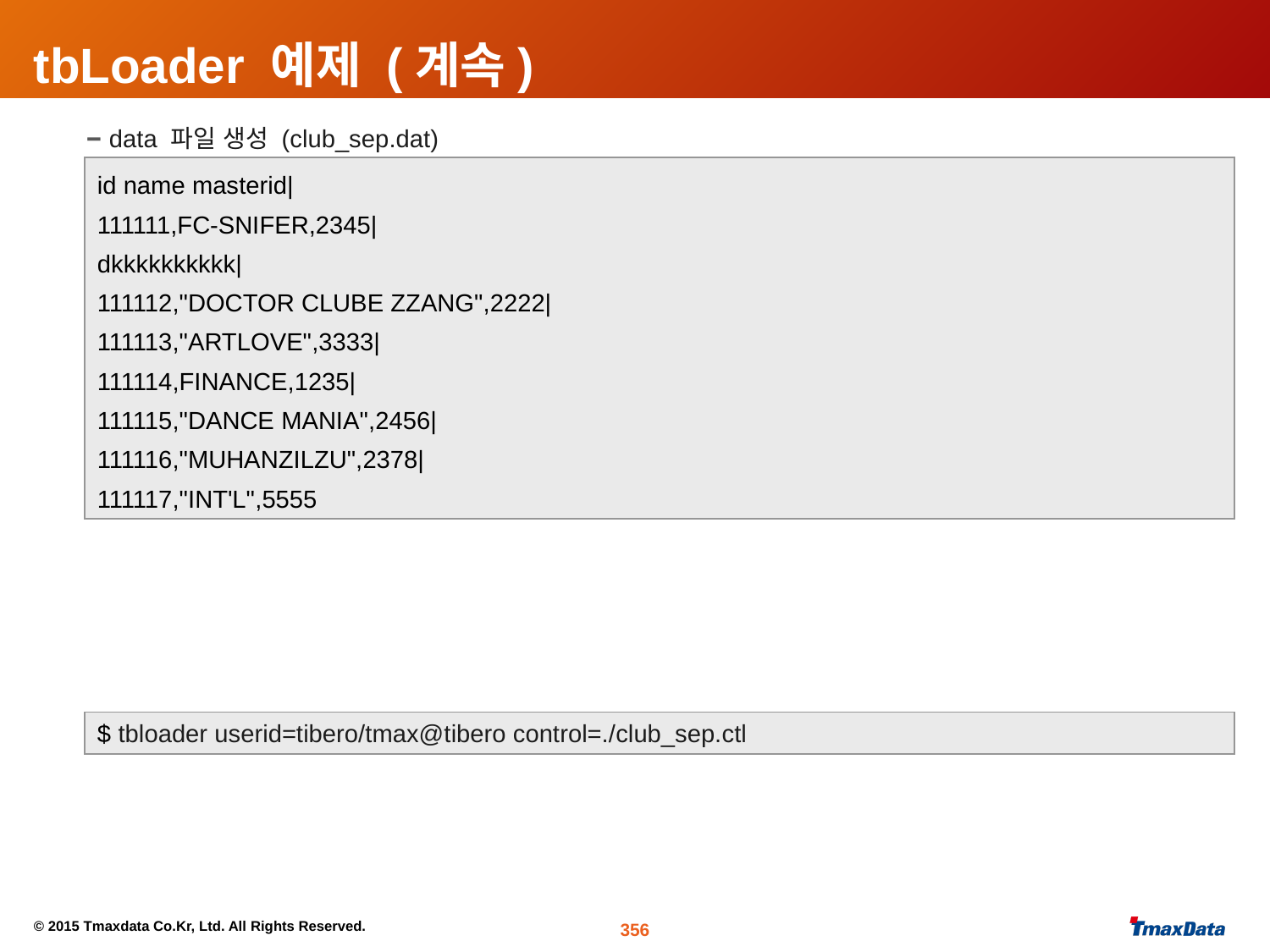

# tbLoader 예제 (계속)
 data 파일 생성 (club_sep.dat)

 tbloader 실행

id name masterid|
111111,FC-SNIFER,2345|
dkkkkkkkkkk|
111112,"DOCTOR CLUBE ZZANG",2222|
111113,"ARTLOVE",3333|
111114,FINANCE,1235|
111115,"DANCE MANIA",2456|
111116,"MUHANZILZU",2378|
111117,"INT'L",5555
$ tbloader userid=tibero/tmax@tibero control=./club_sep.ctl